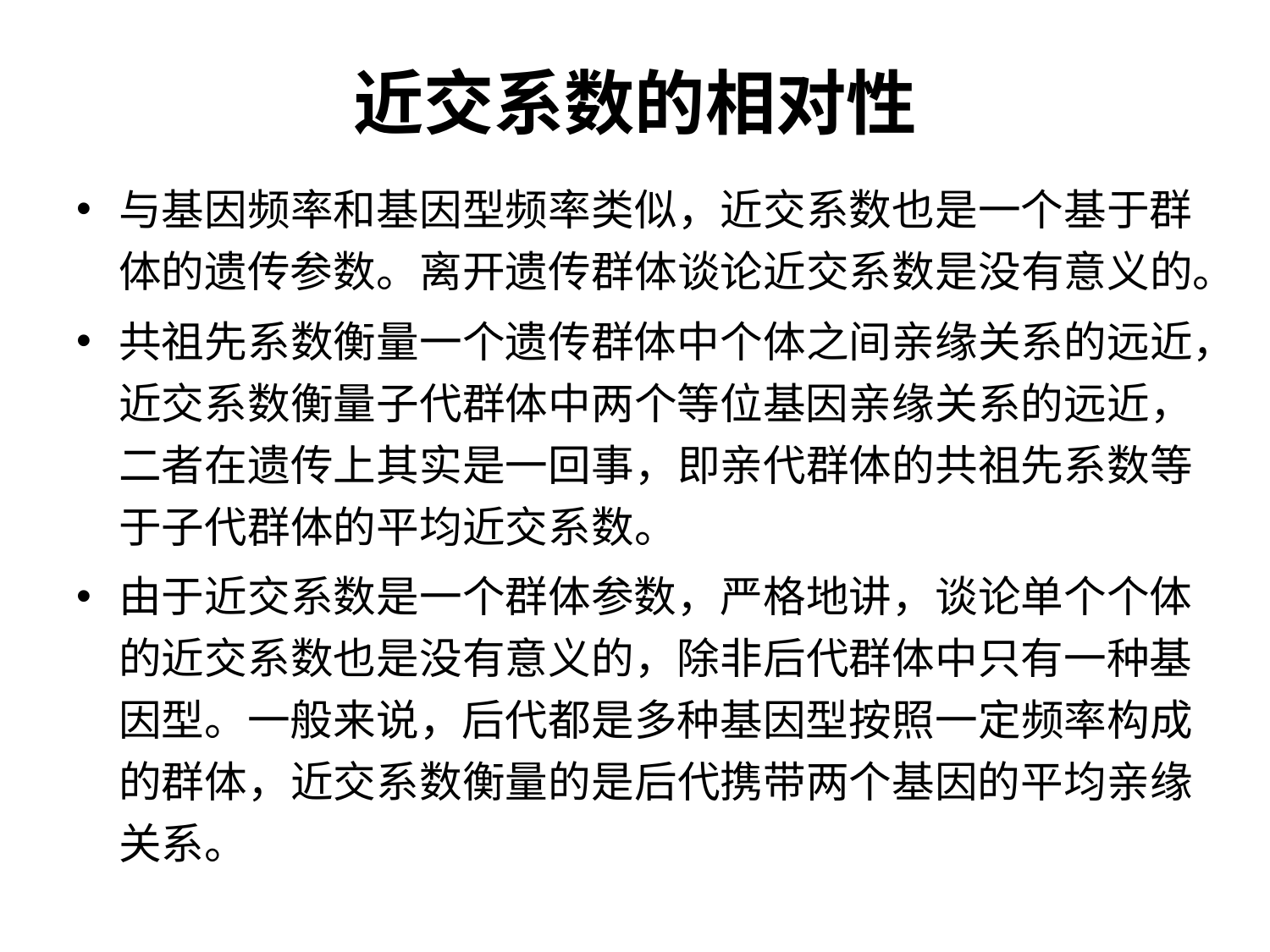

# 近交系数的相对性
与基因频率和基因型频率类似，近交系数也是一个基于群体的遗传参数。离开遗传群体谈论近交系数是没有意义的。
共祖先系数衡量一个遗传群体中个体之间亲缘关系的远近，近交系数衡量子代群体中两个等位基因亲缘关系的远近，二者在遗传上其实是一回事，即亲代群体的共祖先系数等于子代群体的平均近交系数。
由于近交系数是一个群体参数，严格地讲，谈论单个个体的近交系数也是没有意义的，除非后代群体中只有一种基因型。一般来说，后代都是多种基因型按照一定频率构成的群体，近交系数衡量的是后代携带两个基因的平均亲缘关系。